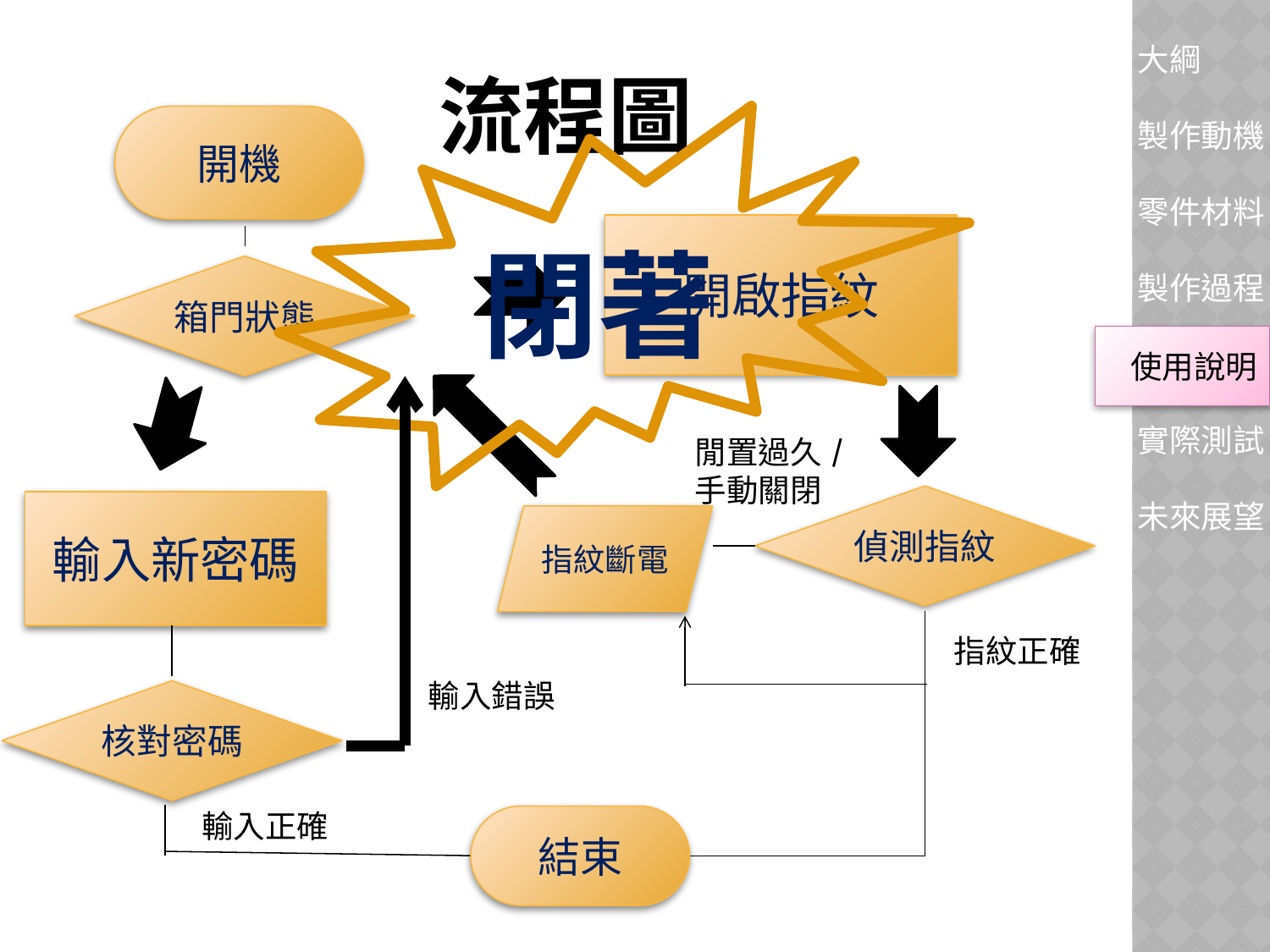

# 流程圖
閉著
開機
開啟指紋

箱門狀態

閒置過久/
手動關閉
偵測指紋
輸入新密碼
指紋斷電
指紋正確
輸入錯誤
核對密碼
輸入正確
結束